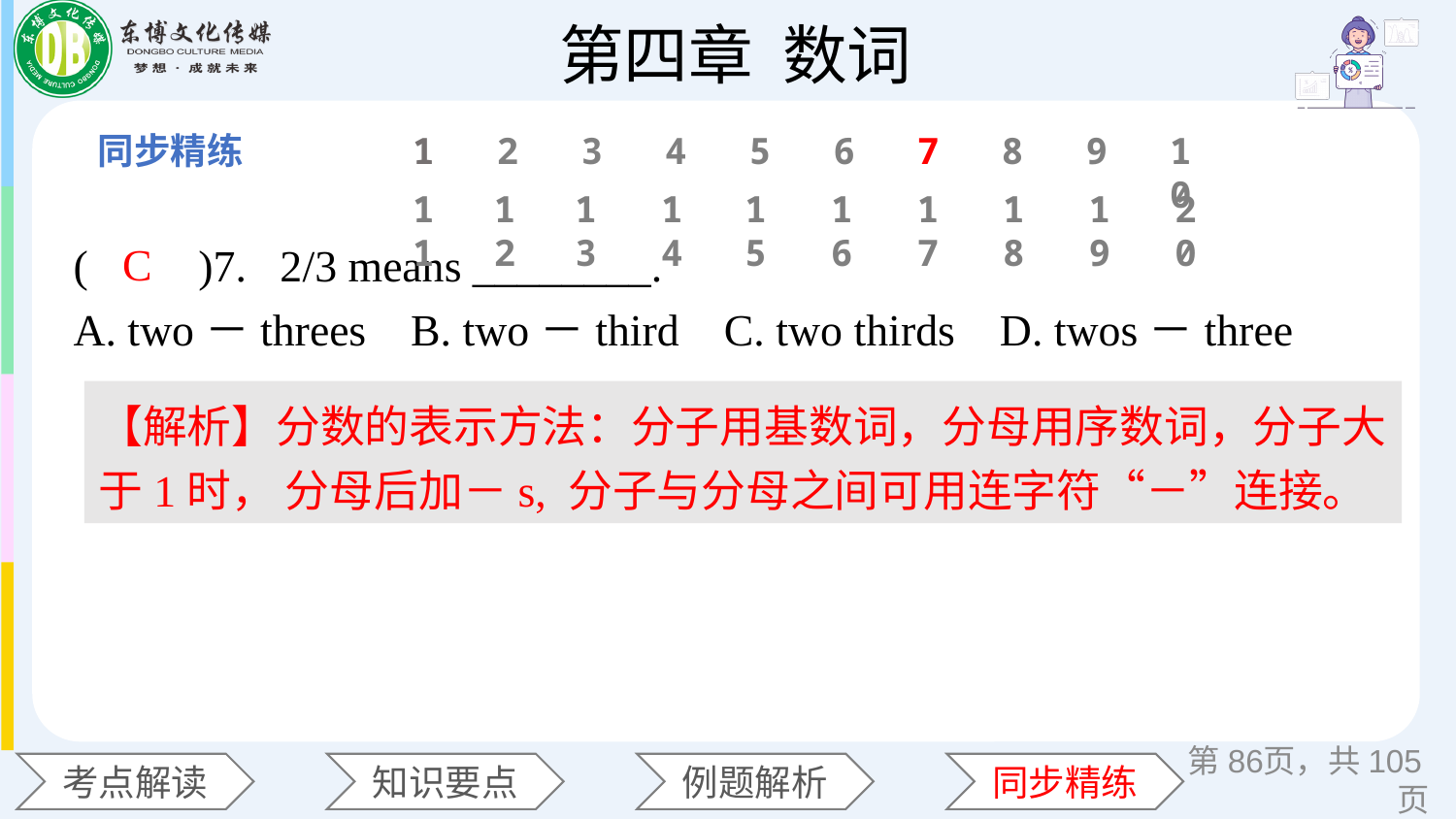

1
2
3
4
5
6
7
8
9
10
11
12
13
14
15
16
17
18
19
20
(　　)7.   2/3 means ________.
A. two－threes    B. two－third    C. two thirds    D. twos－three
C
【解析】分数的表示方法：分子用基数词，分母用序数词，分子大于1时， 分母后加－s, 分子与分母之间可用连字符“－”连接。
第86页，共105页